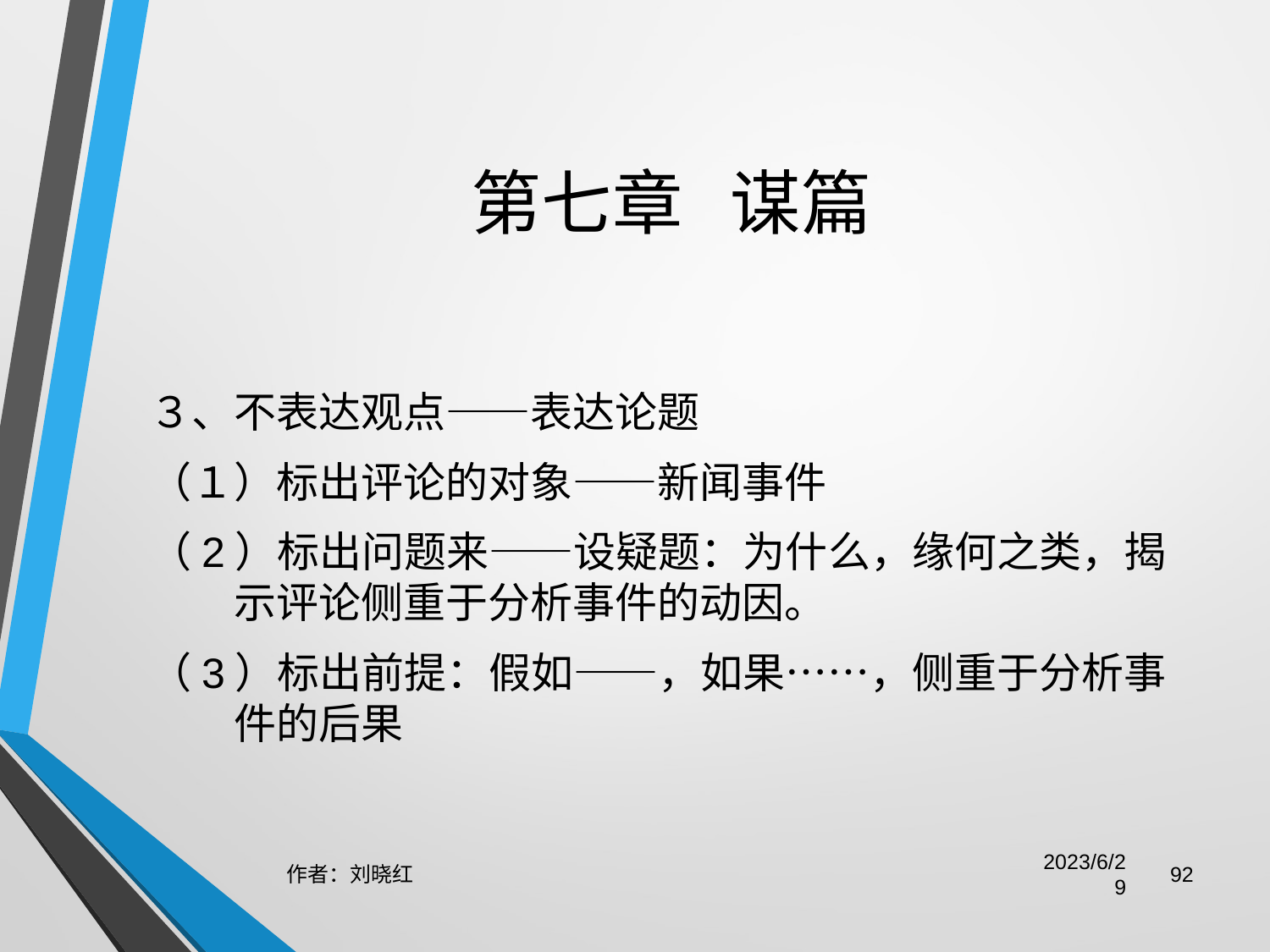

# 第七章   谋篇
３、不表达观点——表达论题
（１）标出评论的对象——新闻事件
（2）标出问题来——设疑题：为什么，缘何之类，揭示评论侧重于分析事件的动因。
（3）标出前提：假如——，如果……，侧重于分析事件的后果

作者：刘晓红
2023/6/29
92